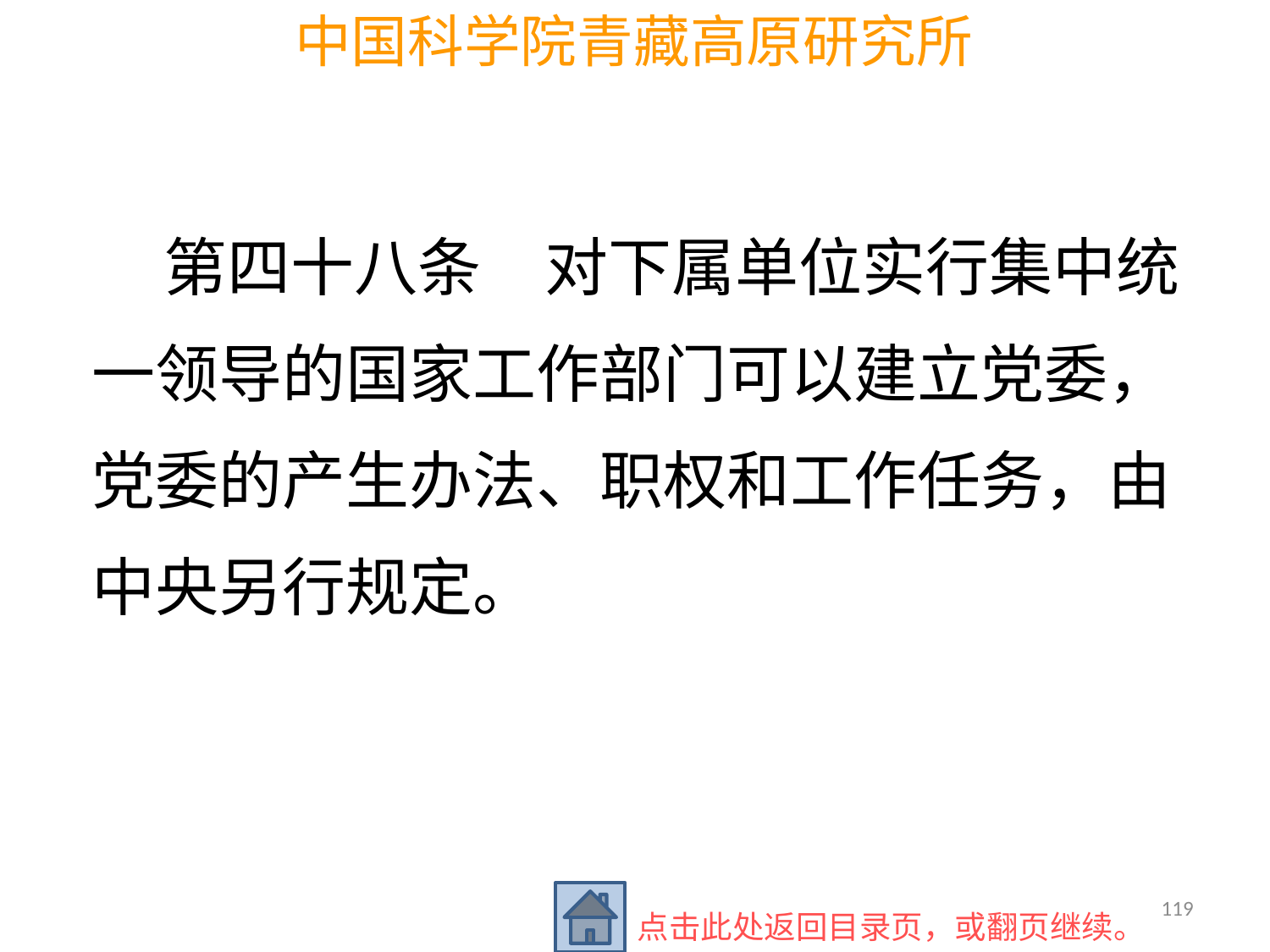

# 第四十八条　对下属单位实行集中统一领导的国家工作部门可以建立党委，党委的产生办法、职权和工作任务，由中央另行规定。
119

点击此处返回目录页，或翻页继续。